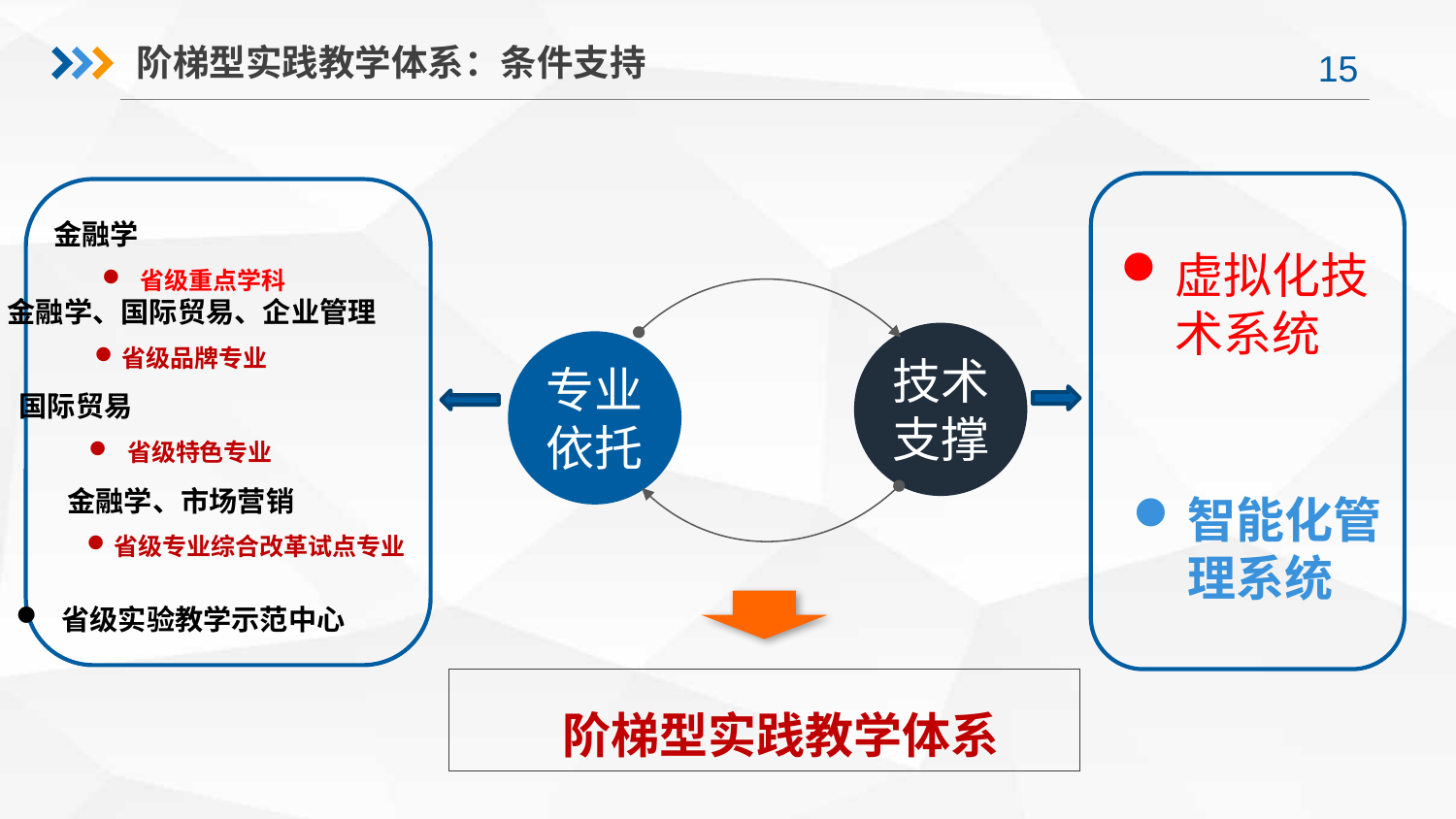

阶梯型实践教学体系：条件支持

                         金融学、国际贸易、企业管理
省级品牌专业
                      国际贸易
 省级特色专业
金融学、市场营销
省级专业综合改革试点专业
省级实验教学示范中心
     金融学
 省级重点学科

虚拟化技术系统

技术支撑
专业依托

智能化管理系统

        阶梯型实践教学体系